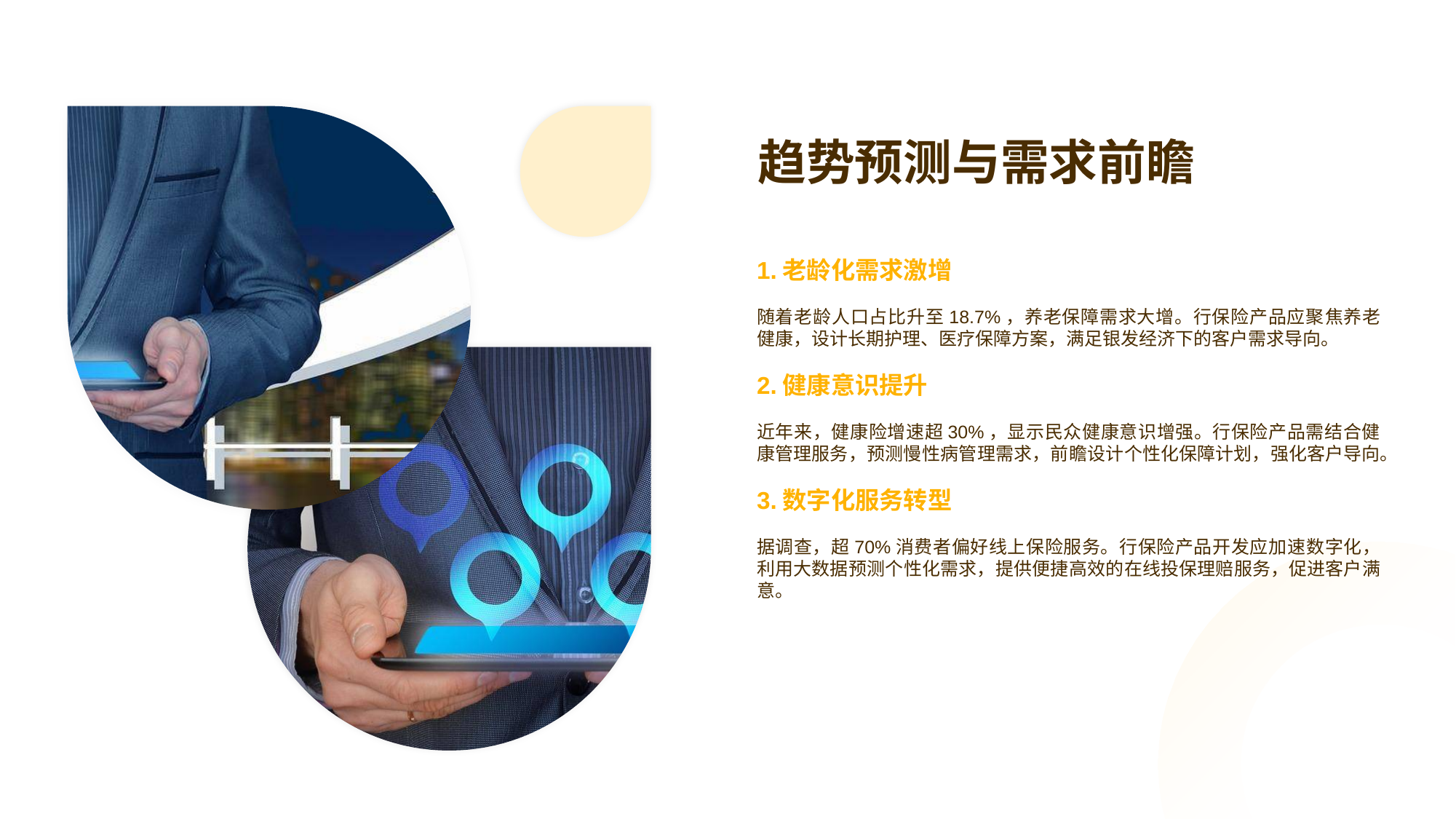

趋势预测与需求前瞻

1.老龄化需求激增
随着老龄人口占比升至18.7%，养老保障需求大增。行保险产品应聚焦养老健康，设计长期护理、医疗保障方案，满足银发经济下的客户需求导向。
2.健康意识提升
近年来，健康险增速超30%，显示民众健康意识增强。行保险产品需结合健康管理服务，预测慢性病管理需求，前瞻设计个性化保障计划，强化客户导向。
3.数字化服务转型
据调查，超70%消费者偏好线上保险服务。行保险产品开发应加速数字化，利用大数据预测个性化需求，提供便捷高效的在线投保理赔服务，促进客户满意。